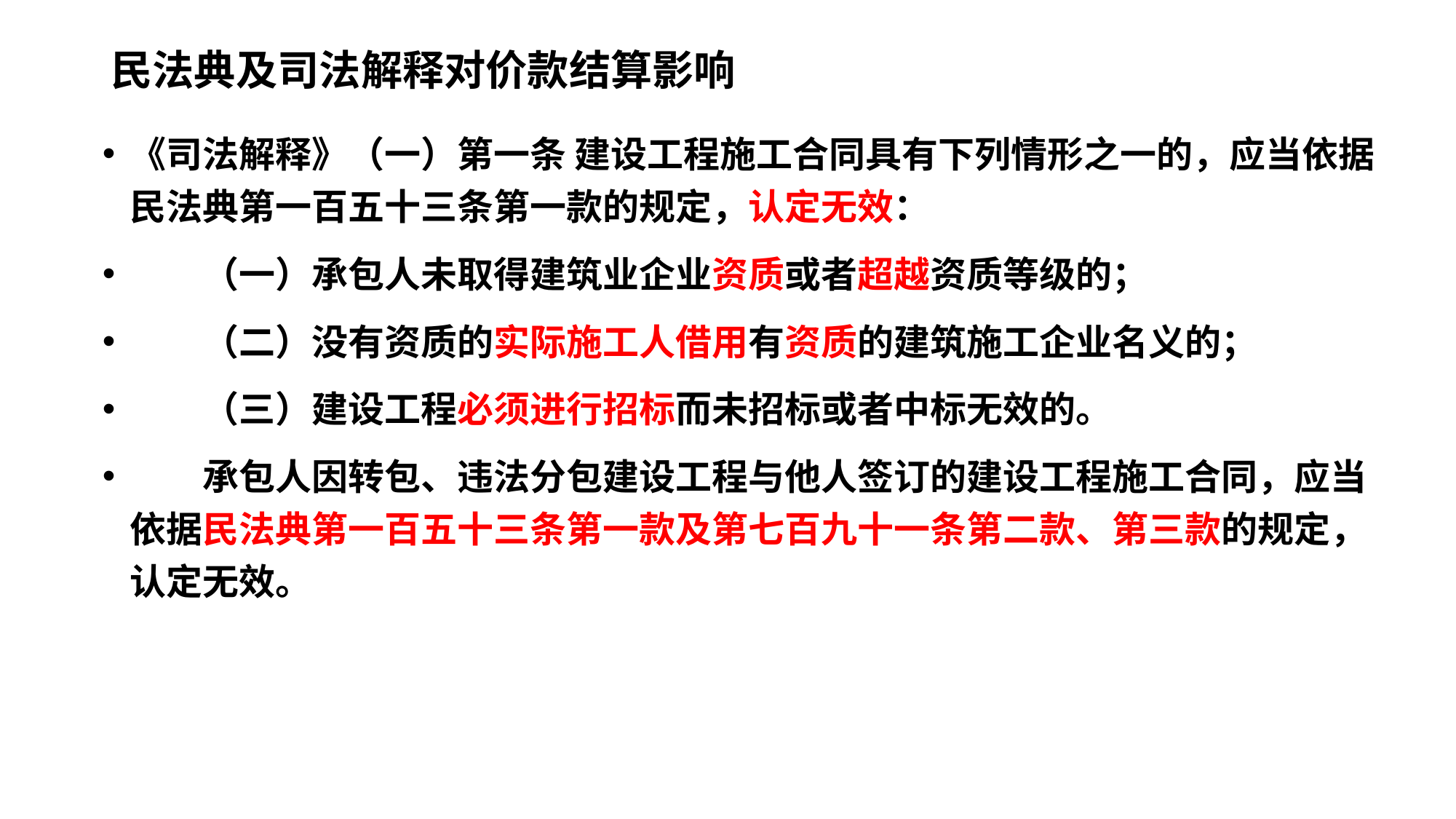

# 民法典及司法解释对价款结算影响
《司法解释》（一）第一条 建设工程施工合同具有下列情形之一的，应当依据民法典第一百五十三条第一款的规定，认定无效：
　　（一）承包人未取得建筑业企业资质或者超越资质等级的；
　　（二）没有资质的实际施工人借用有资质的建筑施工企业名义的；
　　（三）建设工程必须进行招标而未招标或者中标无效的。
　　承包人因转包、违法分包建设工程与他人签订的建设工程施工合同，应当依据民法典第一百五十三条第一款及第七百九十一条第二款、第三款的规定，认定无效。